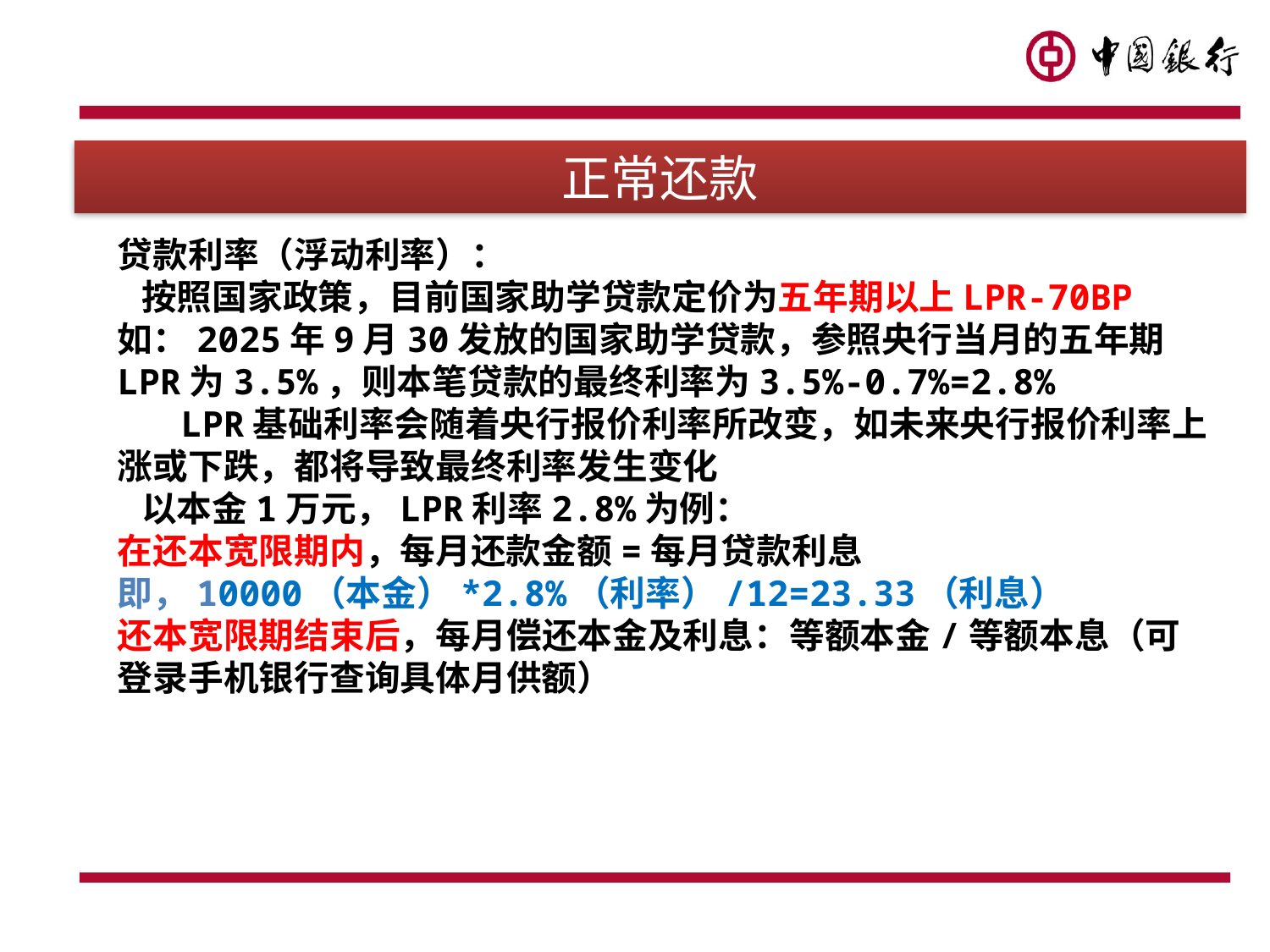

正常还款
# 贷款利率（浮动利率）： 按照国家政策，目前国家助学贷款定价为五年期以上LPR-70BP 如：2025年9月30发放的国家助学贷款，参照央行当月的五年期LPR为3.5%，则本笔贷款的最终利率为3.5%-0.7%=2.8% LPR基础利率会随着央行报价利率所改变，如未来央行报价利率上涨或下跌，都将导致最终利率发生变化 以本金1万元，LPR利率2.8%为例： 在还本宽限期内，每月还款金额=每月贷款利息 即，10000（本金）*2.8%（利率）/12=23.33（利息） 还本宽限期结束后，每月偿还本金及利息：等额本金/等额本息（可登录手机银行查询具体月供额）